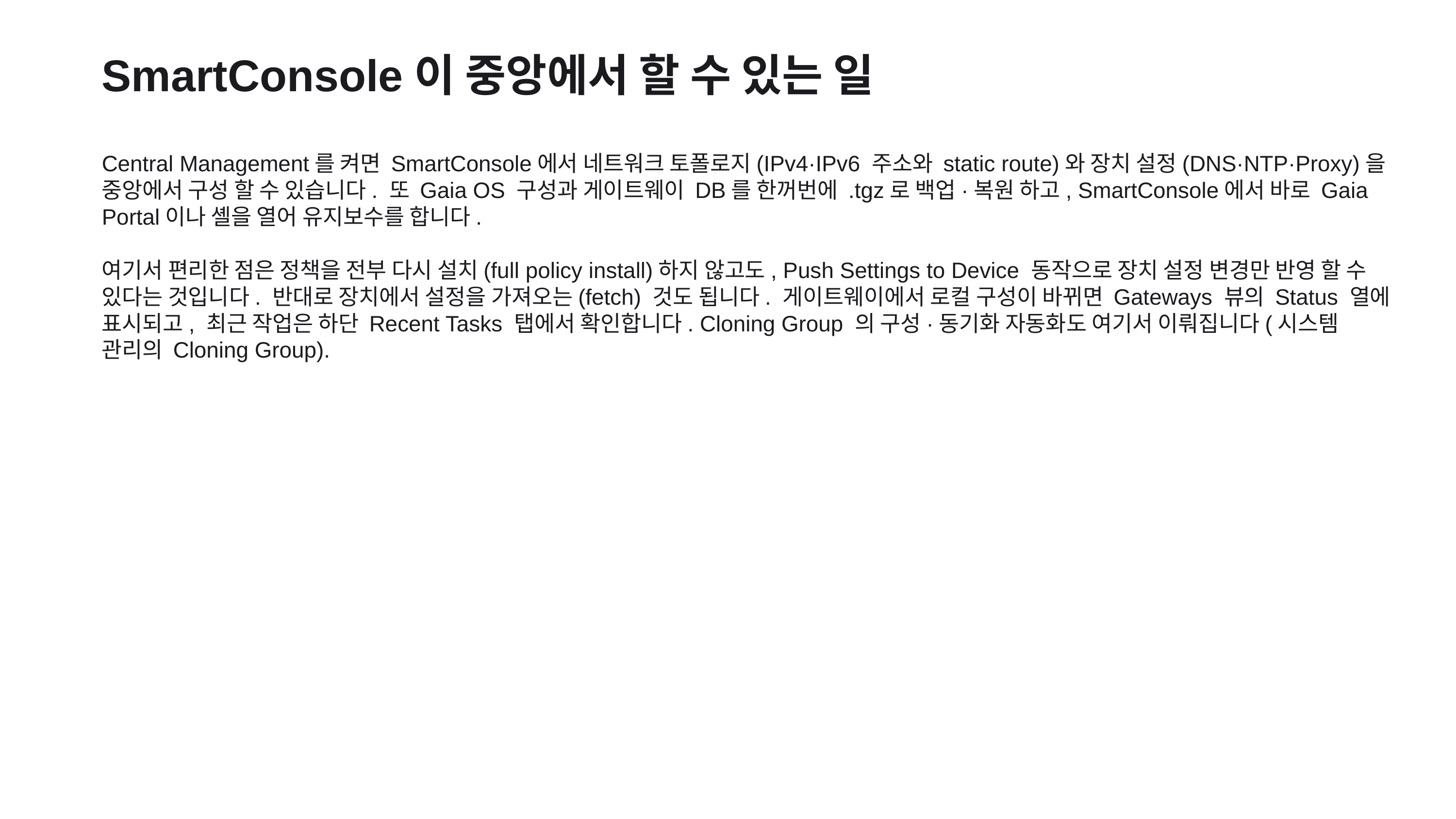

SmartConsole이 중앙에서 할 수 있는 일
Central Management를 켜면 SmartConsole에서 네트워크 토폴로지(IPv4·IPv6 주소와 static route)와 장치 설정(DNS·NTP·Proxy)을 중앙에서 구성 할 수 있습니다. 또 Gaia OS 구성과 게이트웨이 DB를 한꺼번에 .tgz로 백업·복원 하고, SmartConsole에서 바로 Gaia Portal이나 셸을 열어 유지보수를 합니다.

여기서 편리한 점은 정책을 전부 다시 설치(full policy install)하지 않고도, Push Settings to Device 동작으로 장치 설정 변경만 반영 할 수 있다는 것입니다. 반대로 장치에서 설정을 가져오는(fetch) 것도 됩니다. 게이트웨이에서 로컬 구성이 바뀌면 Gateways 뷰의 Status 열에 표시되고, 최근 작업은 하단 Recent Tasks 탭에서 확인합니다. Cloning Group 의 구성·동기화 자동화도 여기서 이뤄집니다(시스템 관리의 Cloning Group).